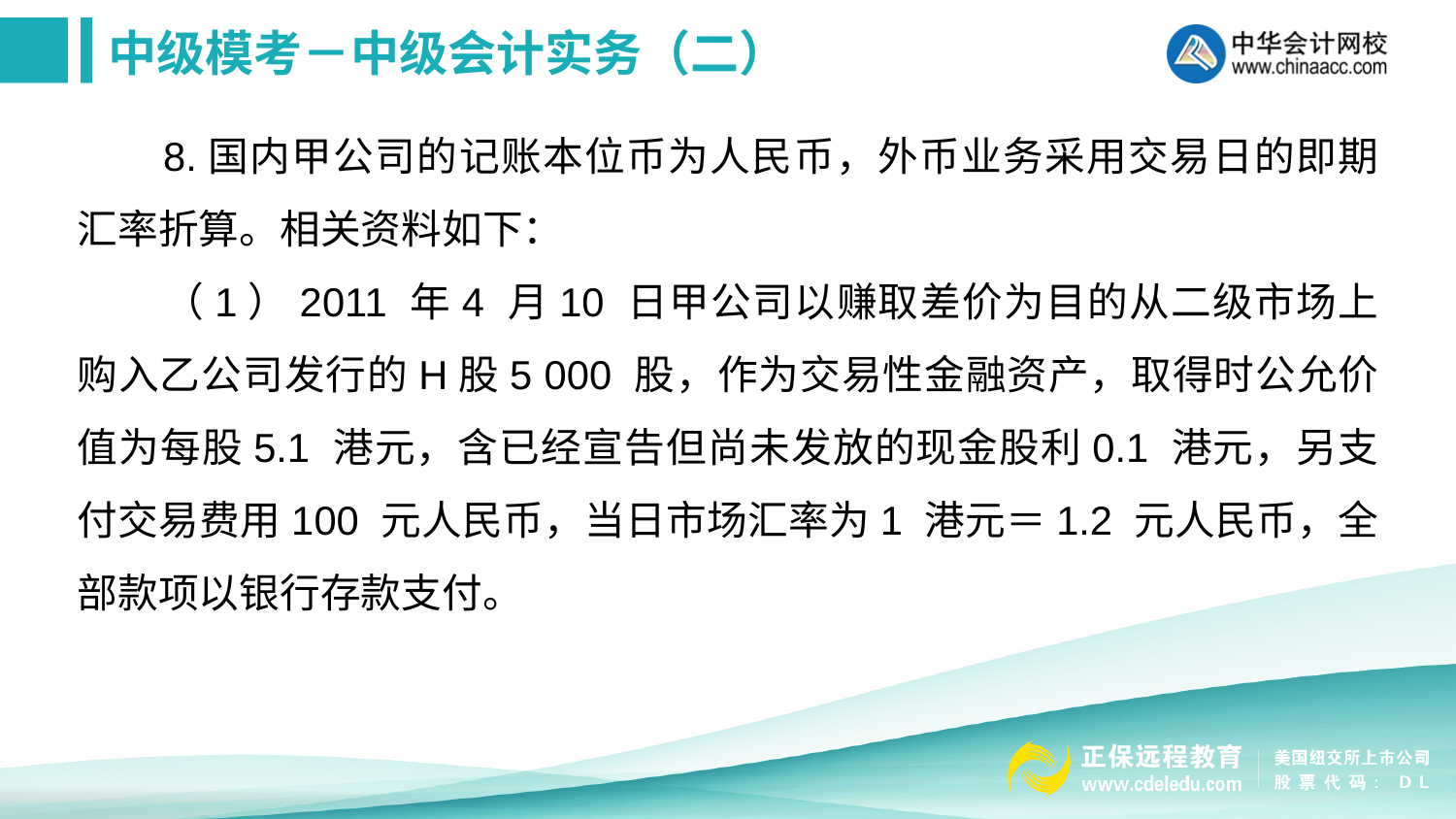

8.国内甲公司的记账本位币为人民币，外币业务采用交易日的即期汇率折算。相关资料如下：
（1）2011 年4 月10 日甲公司以赚取差价为目的从二级市场上购入乙公司发行的H股5 000 股，作为交易性金融资产，取得时公允价值为每股5.1 港元，含已经宣告但尚未发放的现金股利0.1 港元，另支付交易费用100 元人民币，当日市场汇率为1 港元＝1.2 元人民币，全部款项以银行存款支付。